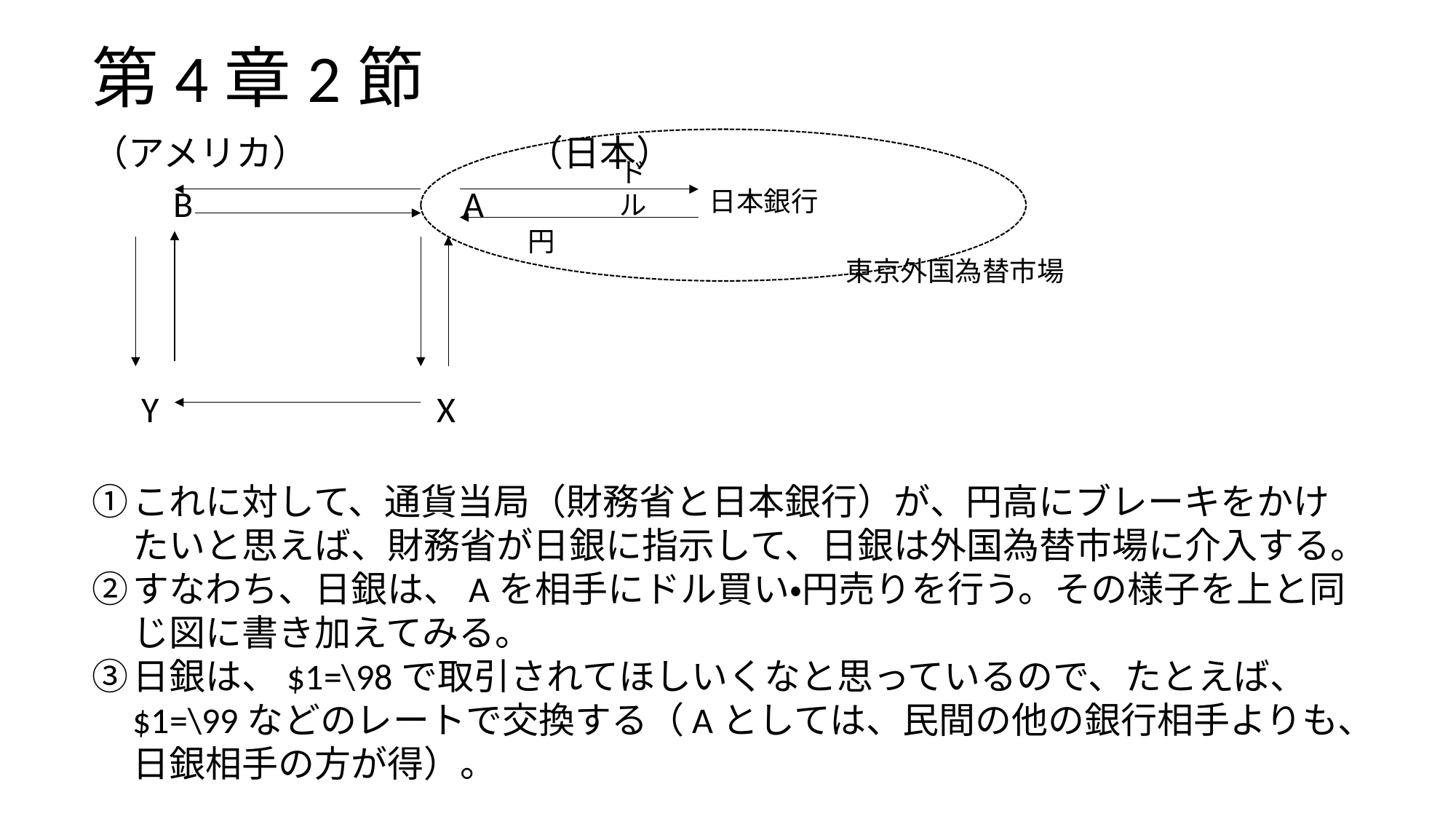

# 第4章2節
（アメリカ）　　　　　　（日本）
　　B                                 A

      Y                                  X

ドル
日本銀行
円
東京外国為替市場
これに対して、通貨当局（財務省と日本銀行）が、円高にブレーキをかけたいと思えば、財務省が日銀に指示して、日銀は外国為替市場に介入する。
すなわち、日銀は、Aを相手にドル買い・円売りを行う。その様子を上と同じ図に書き加えてみる。
日銀は、$1=\98で取引されてほしいくなと思っているので、たとえば、$1=\99などのレートで交換する（Aとしては、民間の他の銀行相手よりも、日銀相手の方が得）。